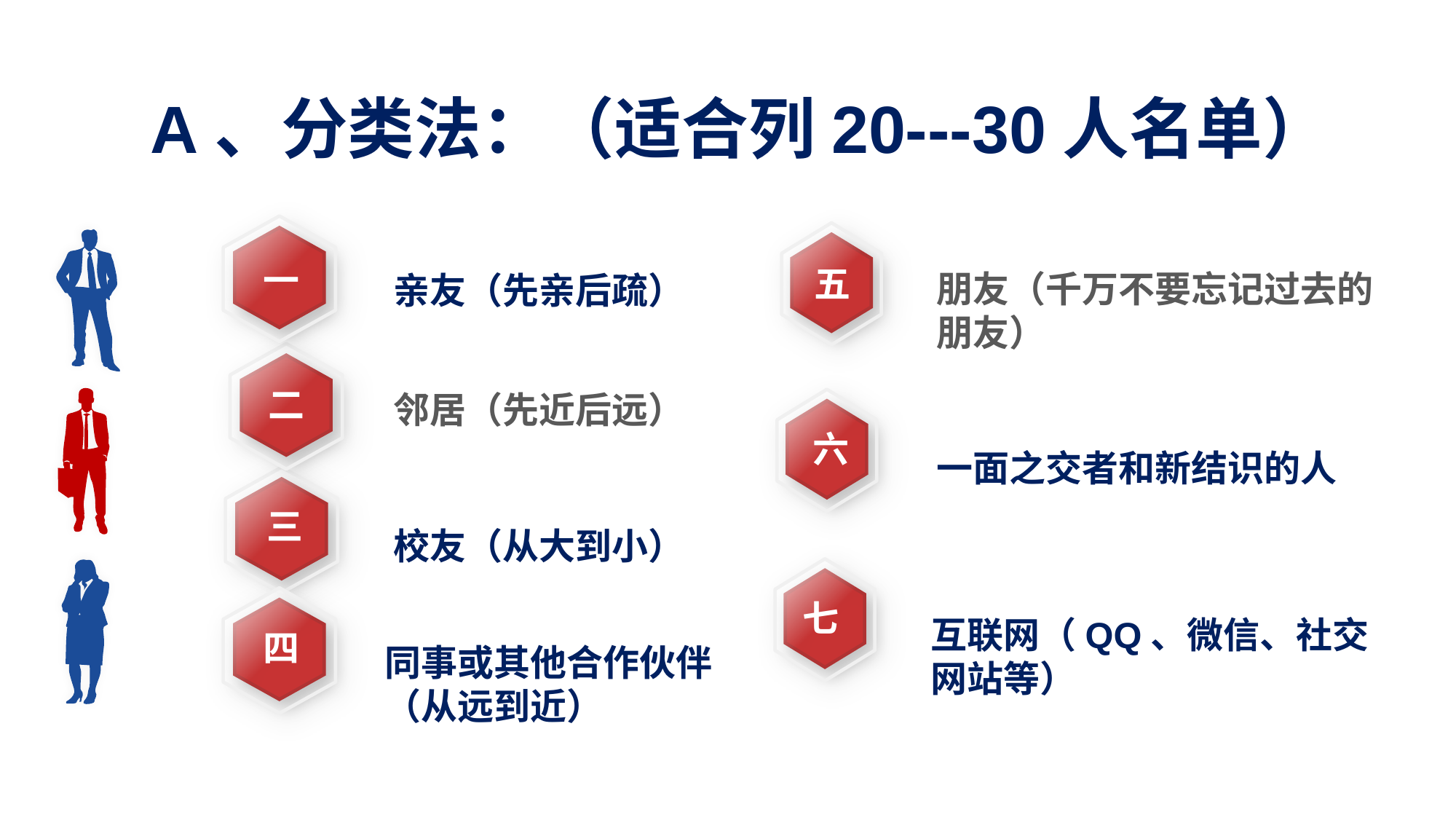

A、分类法：（适合列20---30人名单）

一
五
朋友（千万不要忘记过去的朋友）
亲友（先亲后疏）

二
邻居（先近后远）

六
一面之交者和新结识的人

三
校友（从大到小）

七
互联网（QQ、微信、社交网站等）
四
同事或其他合作伙伴（从远到近）